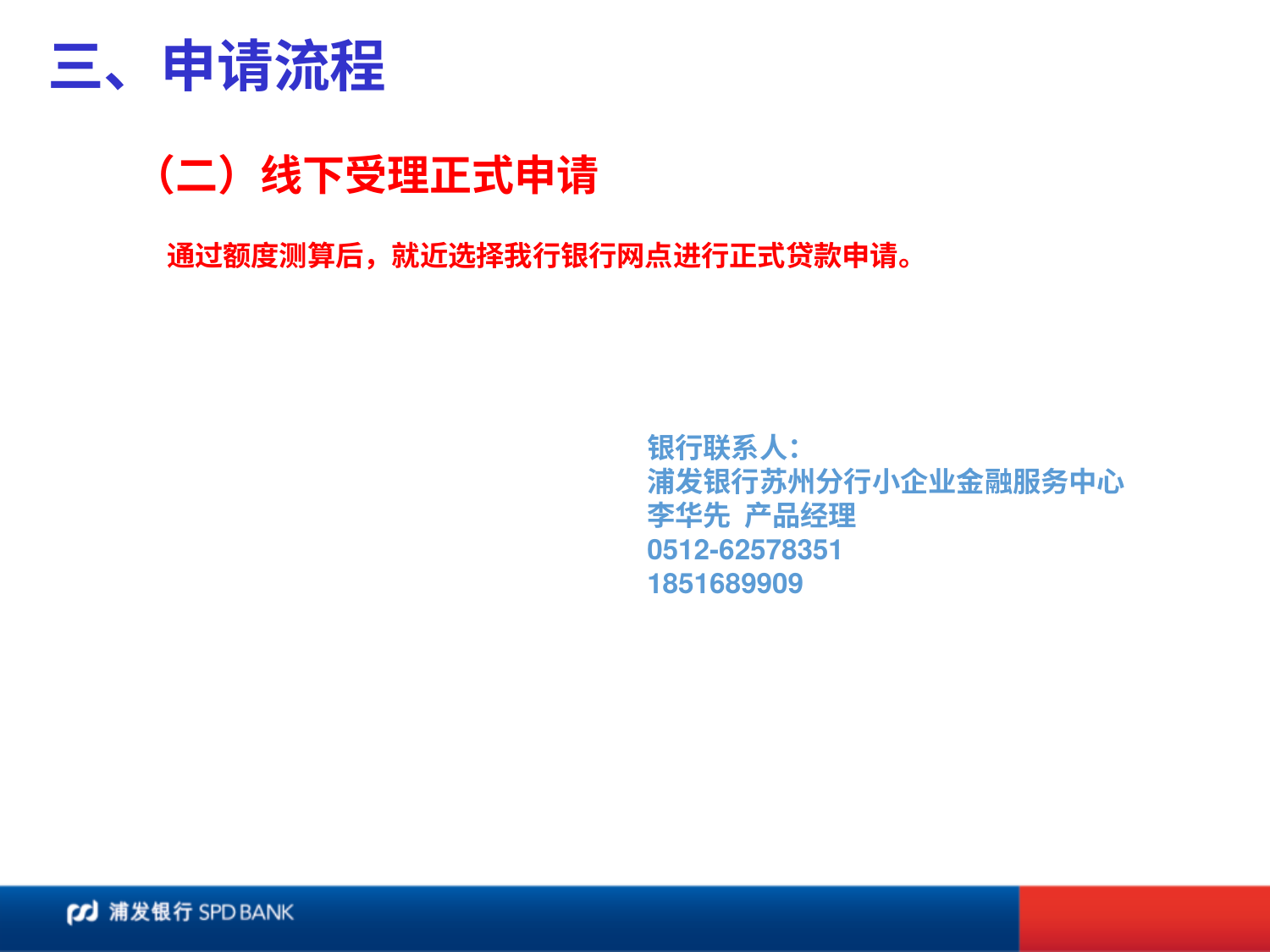

三、申请流程

（二）线下受理正式申请
通过额度测算后，就近选择我行银行网点进行正式贷款申请。
银行联系人：
浦发银行苏州分行小企业金融服务中心
李华先  产品经理
0512-62578351
1851689909